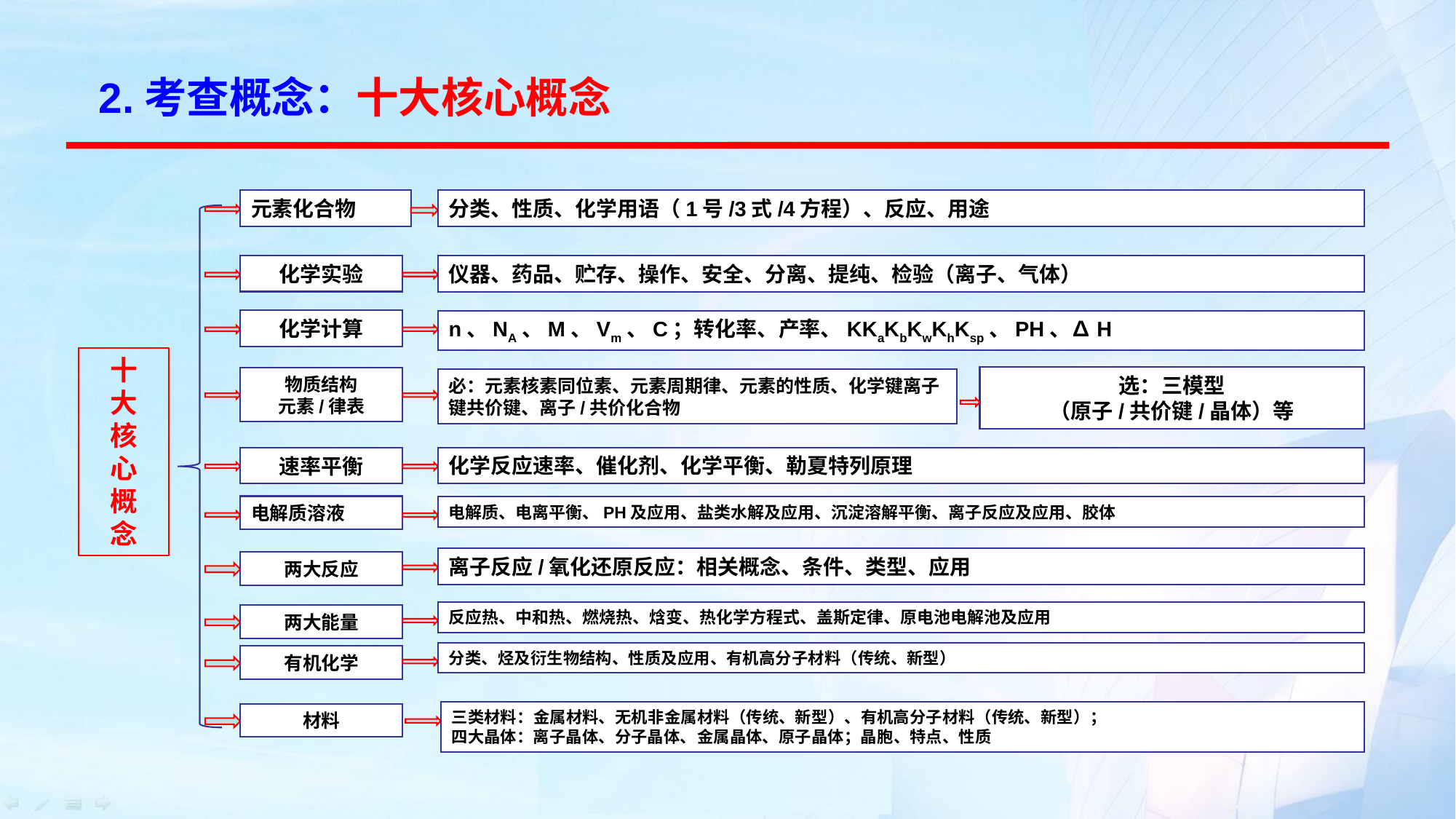

2.考查概念：十大核心概念
元素化合物
分类、性质、化学用语（1号/3式/4方程）、反应、用途

化学实验
仪器、药品、贮存、操作、安全、分离、提纯、检验（离子、气体）

化学计算
n、NA、M、Vm、C；转化率、产率、KKaKbKwKhKsp、PH、∆H

十
大
核
心
概
念
选：三模型
（原子/共价键/晶体）等
物质结构
元素/律表
必：元素核素同位素、元素周期律、元素的性质、化学键离子键共价键、离子/共价化合物

化学反应速率、催化剂、化学平衡、勒夏特列原理
速率平衡

电解质溶液
电解质、电离平衡、PH及应用、盐类水解及应用、沉淀溶解平衡、离子反应及应用、胶体

离子反应/氧化还原反应：相关概念、条件、类型、应用
两大反应

反应热、中和热、燃烧热、焓变、热化学方程式、盖斯定律、原电池电解池及应用
两大能量

分类、烃及衍生物结构、性质及应用、有机高分子材料（传统、新型）
有机化学

三类材料：金属材料、无机非金属材料（传统、新型）、有机高分子材料（传统、新型）；
四大晶体：离子晶体、分子晶体、金属晶体、原子晶体；晶胞、特点、性质
材料